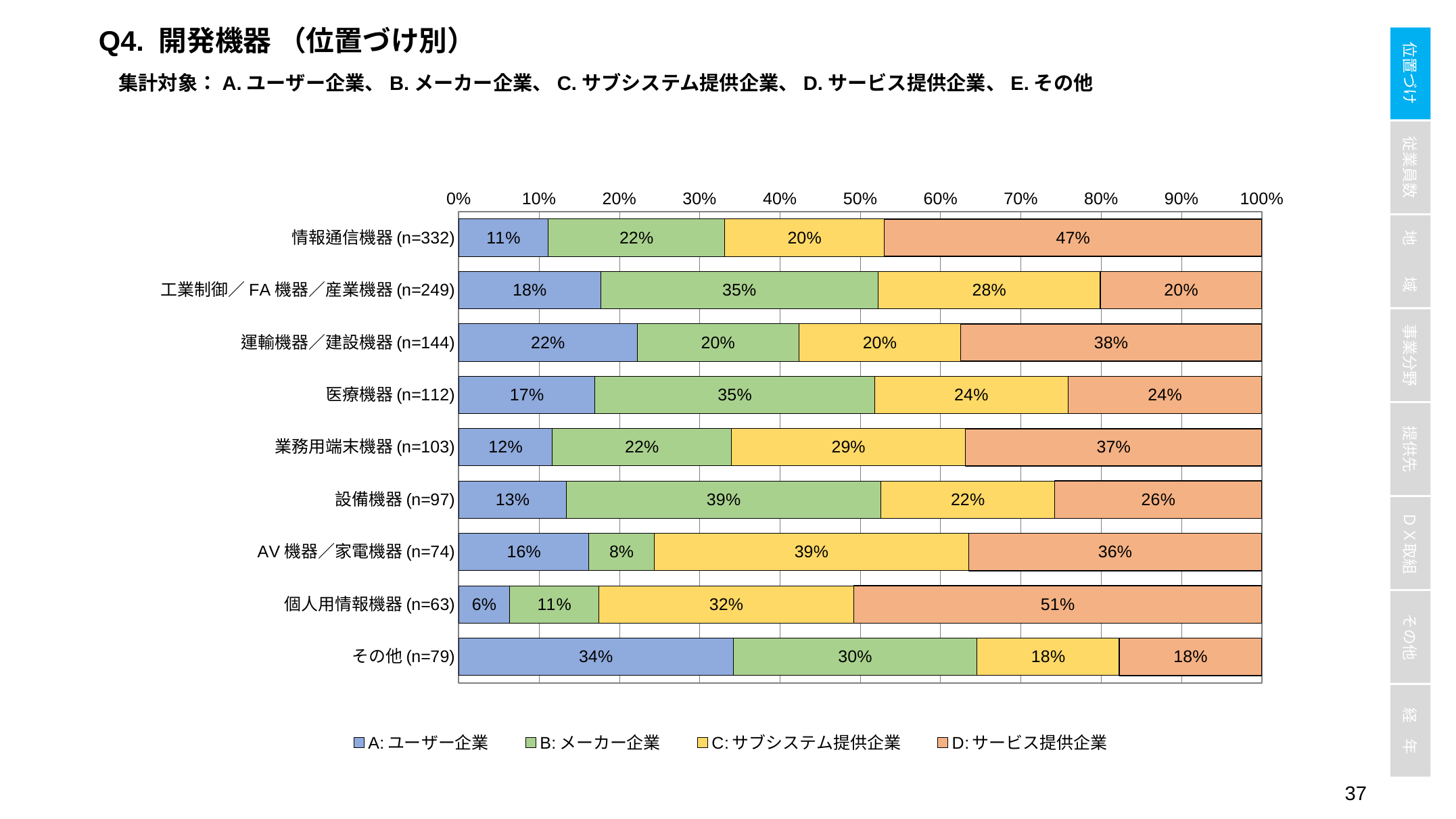

Q4. 開発機器 （位置づけ別）
集計対象：A.ユーザー企業、B.メーカー企業、C.サブシステム提供企業、D.サービス提供企業、E.その他

### Chart

| Category | A:ユーザー企業 | B:メーカー企業 | C:サブシステム提供企業 | D:サービス提供企業 |
|---|---|---|---|---|
| 情報通信機器(n=332) | 0.11144578313253012 | 0.21987951807228914 | 0.19879518072289157 | 0.46987951807228917 |
| 工業制御／FA機器／産業機器(n=249) | 0.17670682730923695 | 0.3453815261044177 | 0.27710843373493976 | 0.20080321285140562 |
| 運輸機器／建設機器(n=144) | 0.2222222222222222 | 0.2013888888888889 | 0.2013888888888889 | 0.375 |
| 医療機器(n=112) | 0.16964285714285715 | 0.3482142857142857 | 0.24107142857142858 | 0.24107142857142858 |
| 業務用端末機器(n=103) | 0.11650485436893204 | 0.22330097087378642 | 0.2912621359223301 | 0.36893203883495146 |
| 設備機器(n=97) | 0.13402061855670103 | 0.3917525773195876 | 0.21649484536082475 | 0.25773195876288657 |
| AV機器／家電機器(n=74) | 0.16216216216216217 | 0.08108108108108109 | 0.3918918918918919 | 0.36486486486486486 |
| 個人用情報機器(n=63) | 0.06349206349206349 | 0.1111111111111111 | 0.31746031746031744 | 0.5079365079365079 |
| その他(n=79) | 0.34177215189873417 | 0.3037974683544304 | 0.17721518987341772 | 0.17721518987341772 |
37